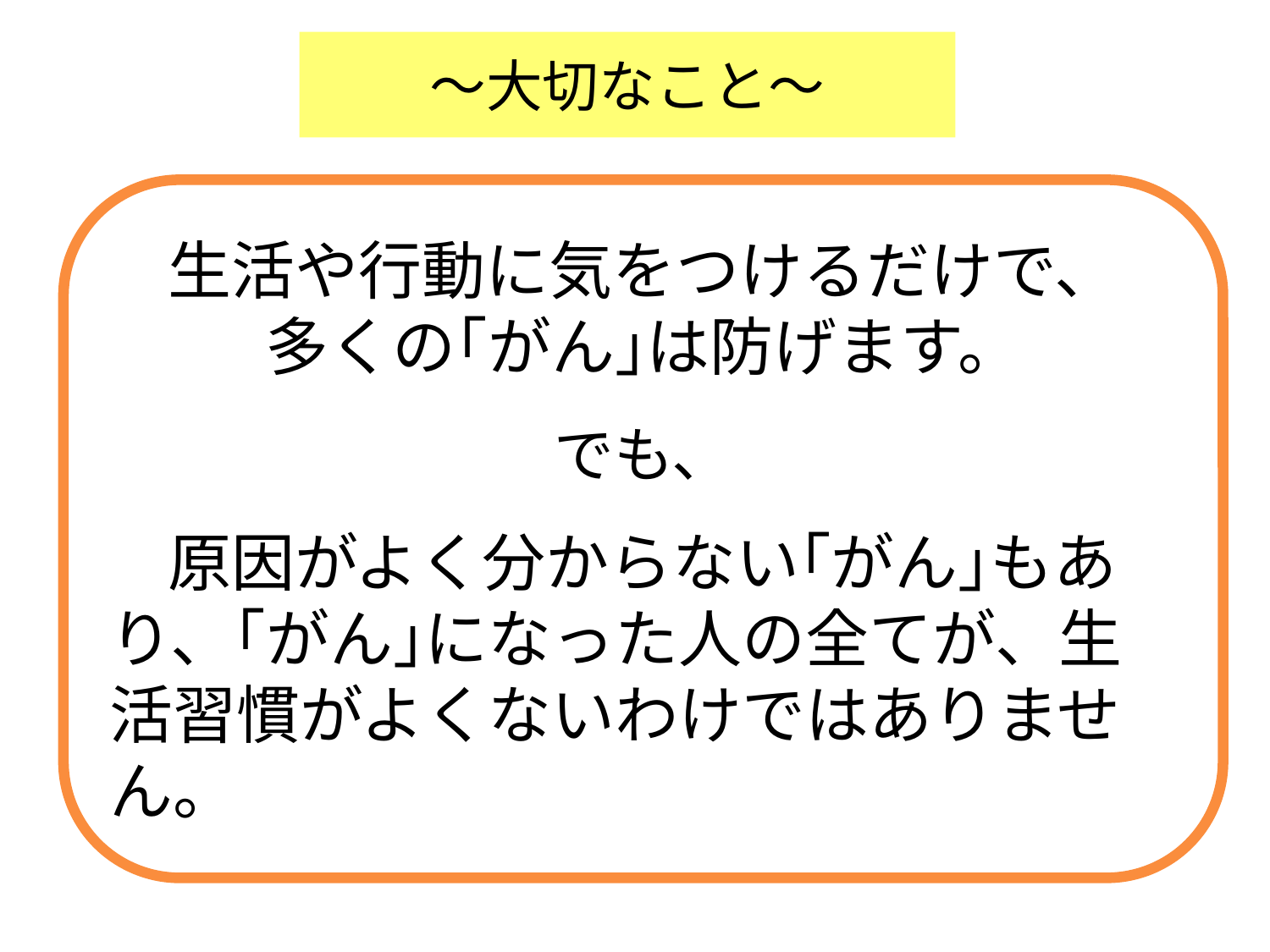

～大切なこと～
生活や行動に気をつけるだけで、
多くの｢がん｣は防げます。

でも、

   原因がよく分からない｢がん｣もあり、｢がん｣になった人の全てが、生活習慣がよくないわけではありません。